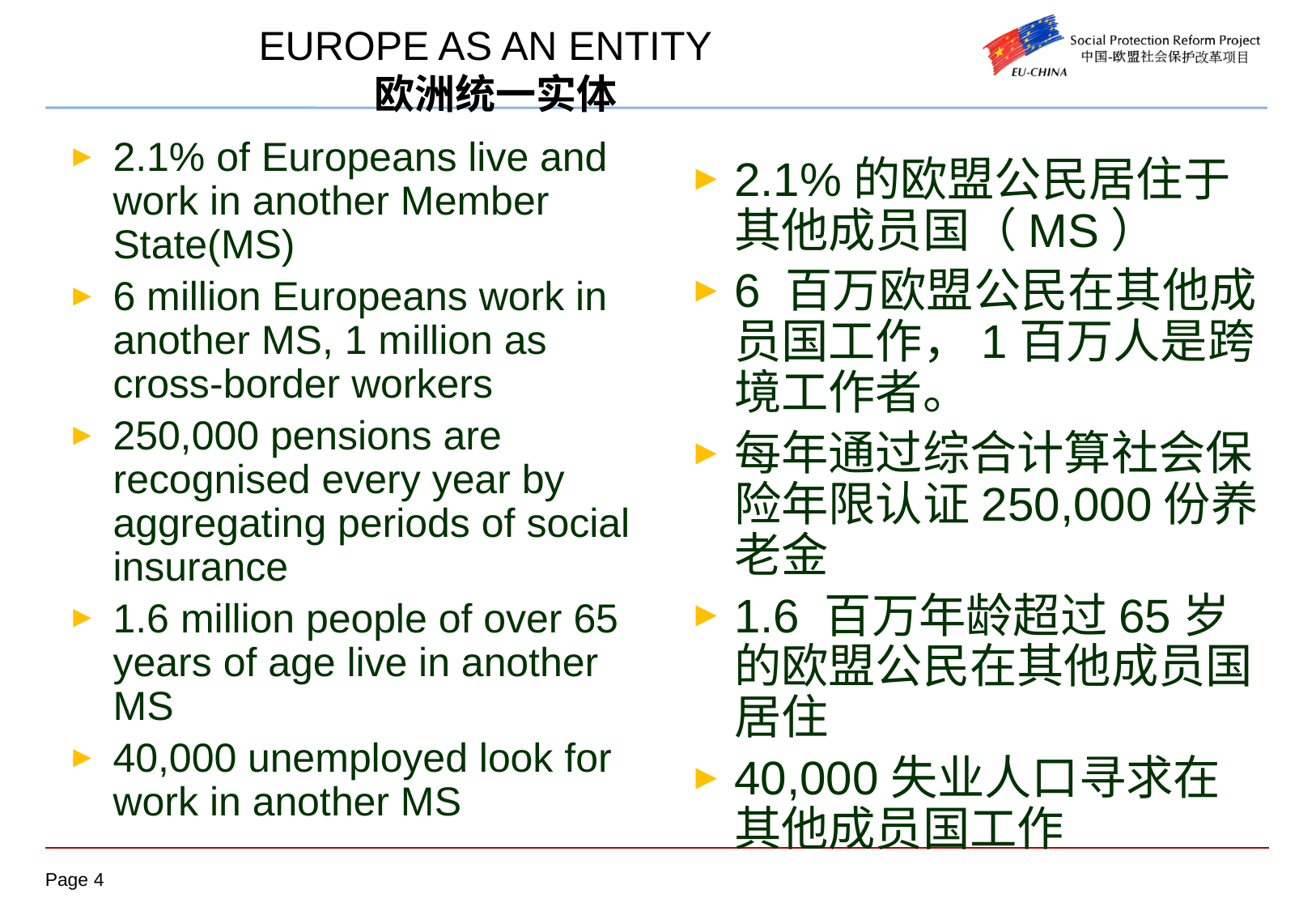

# EUROPE AS AN ENTITY 欧洲统一实体
2.1% of Europeans live and work in another Member State(MS)
6 million Europeans work in another MS, 1 million as cross-border workers
250,000 pensions are recognised every year by aggregating periods of social insurance
1.6 million people of over 65 years of age live in another MS
40,000 unemployed look for work in another MS
2.1%的欧盟公民居住于其他成员国（MS）
6 百万欧盟公民在其他成员国工作，1百万人是跨境工作者。
每年通过综合计算社会保险年限认证250,000份养老金
1.6 百万年龄超过65岁的欧盟公民在其他成员国居住
40,000失业人口寻求在其他成员国工作